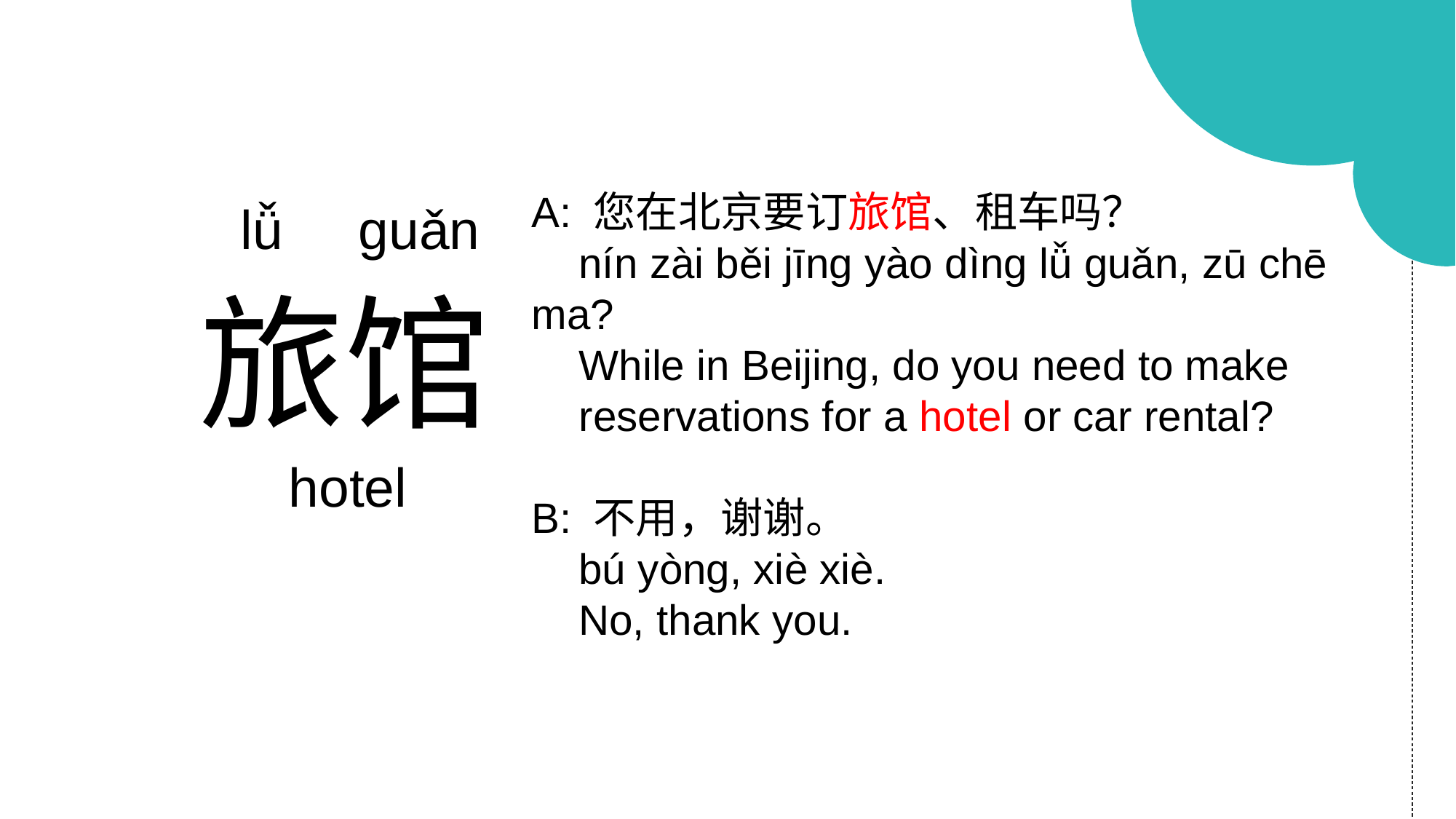

A: 您在北京要订旅馆、租车吗？
    nín zài běi jīng yào dìng lǚ guǎn, zū chē ma?
    While in Beijing, do you need to make
    reservations for a hotel or car rental?

B: 不用，谢谢。
    bú yòng, xiè xiè.
    No, thank you.
    lǚ     guǎn
旅馆
         hotel